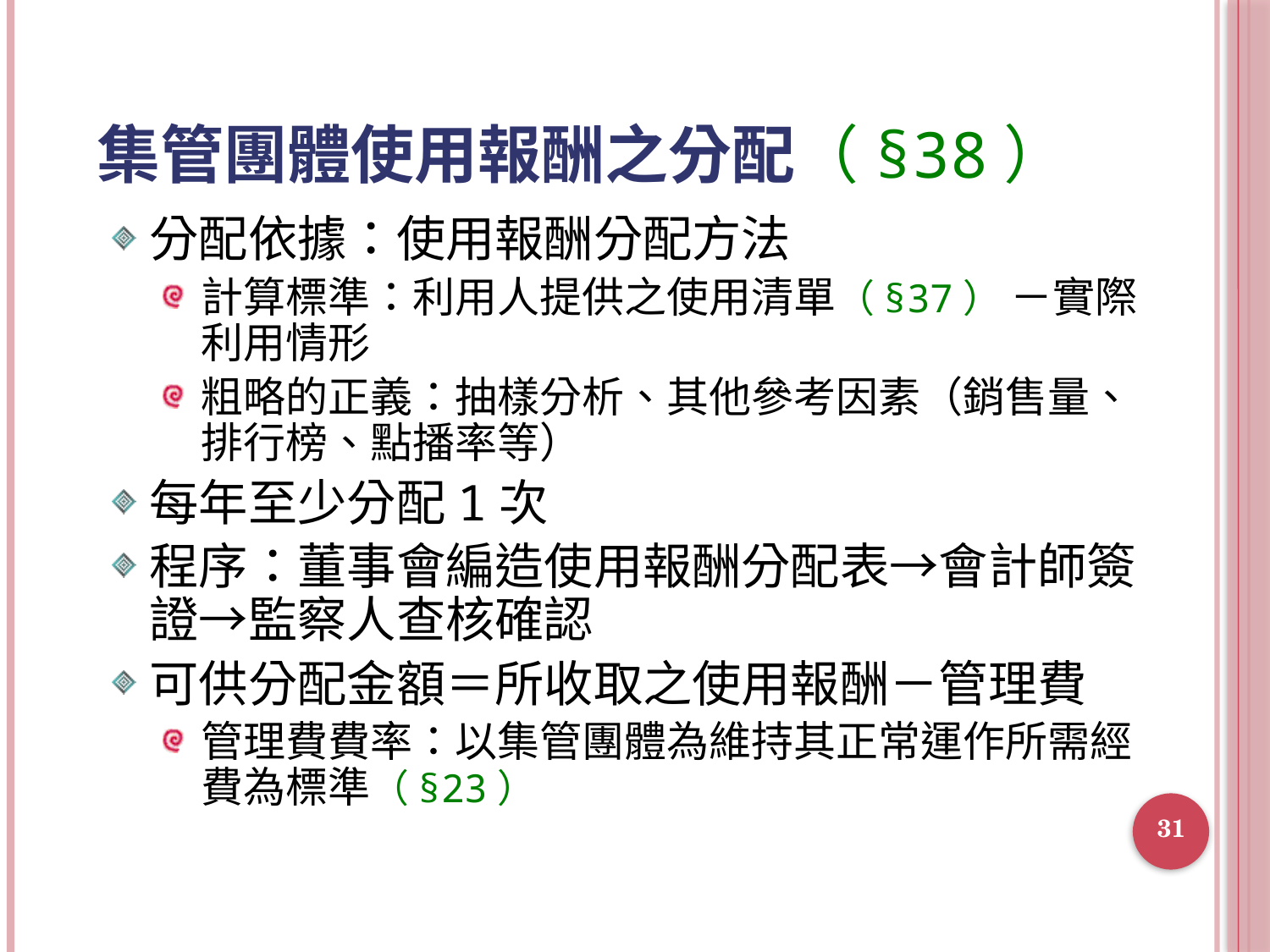

# 集管團體使用報酬之分配（§38）
分配依據：使用報酬分配方法
計算標準：利用人提供之使用清單（§37） －實際利用情形
粗略的正義：抽樣分析、其他參考因素（銷售量、排行榜、點播率等）
每年至少分配1次
程序：董事會編造使用報酬分配表→會計師簽證→監察人查核確認
可供分配金額＝所收取之使用報酬－管理費
管理費費率：以集管團體為維持其正常運作所需經費為標準（§23）
31